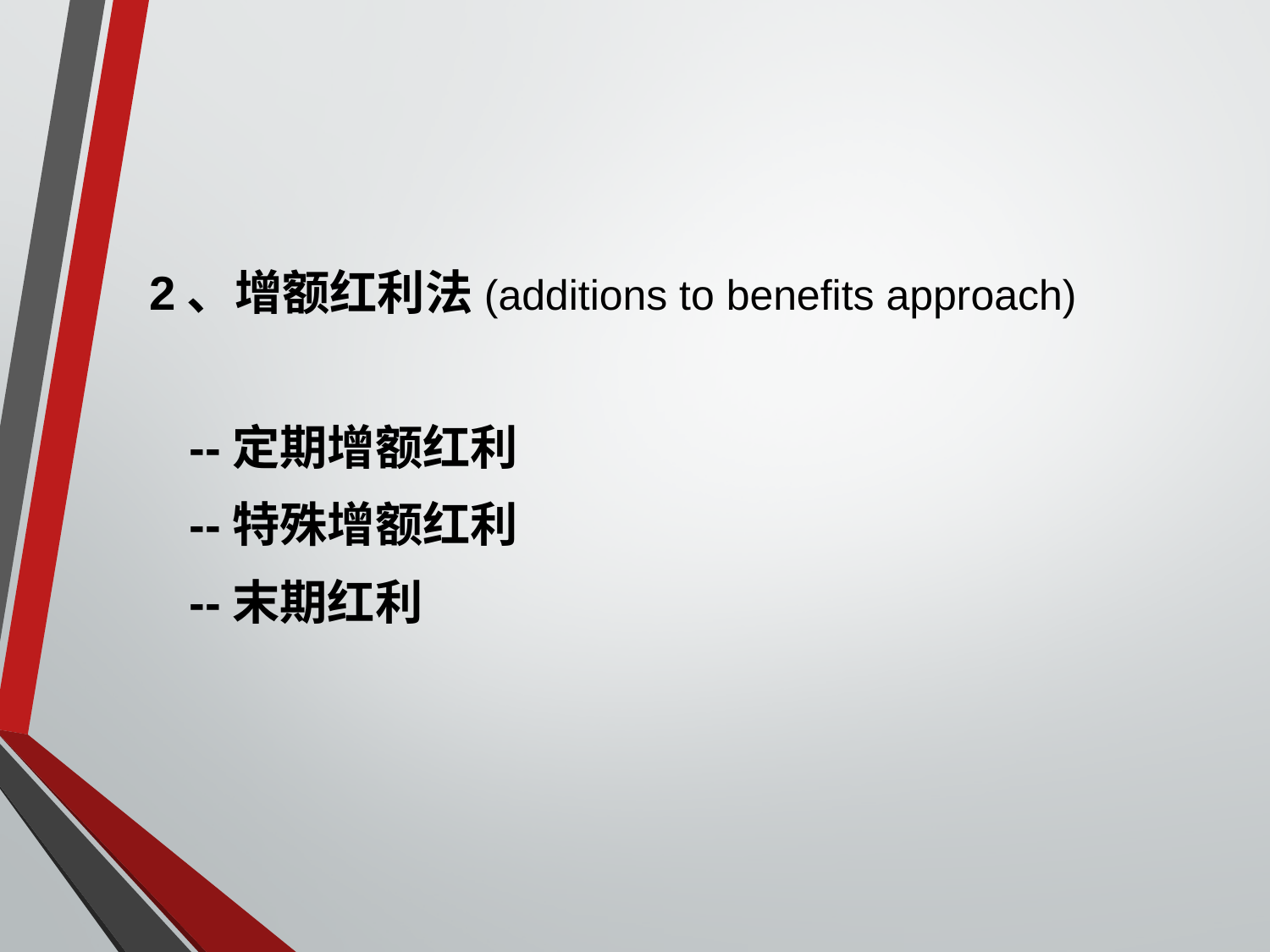

2、增额红利法(additions to benefits approach)

   --定期增额红利
   --特殊增额红利
   --末期红利